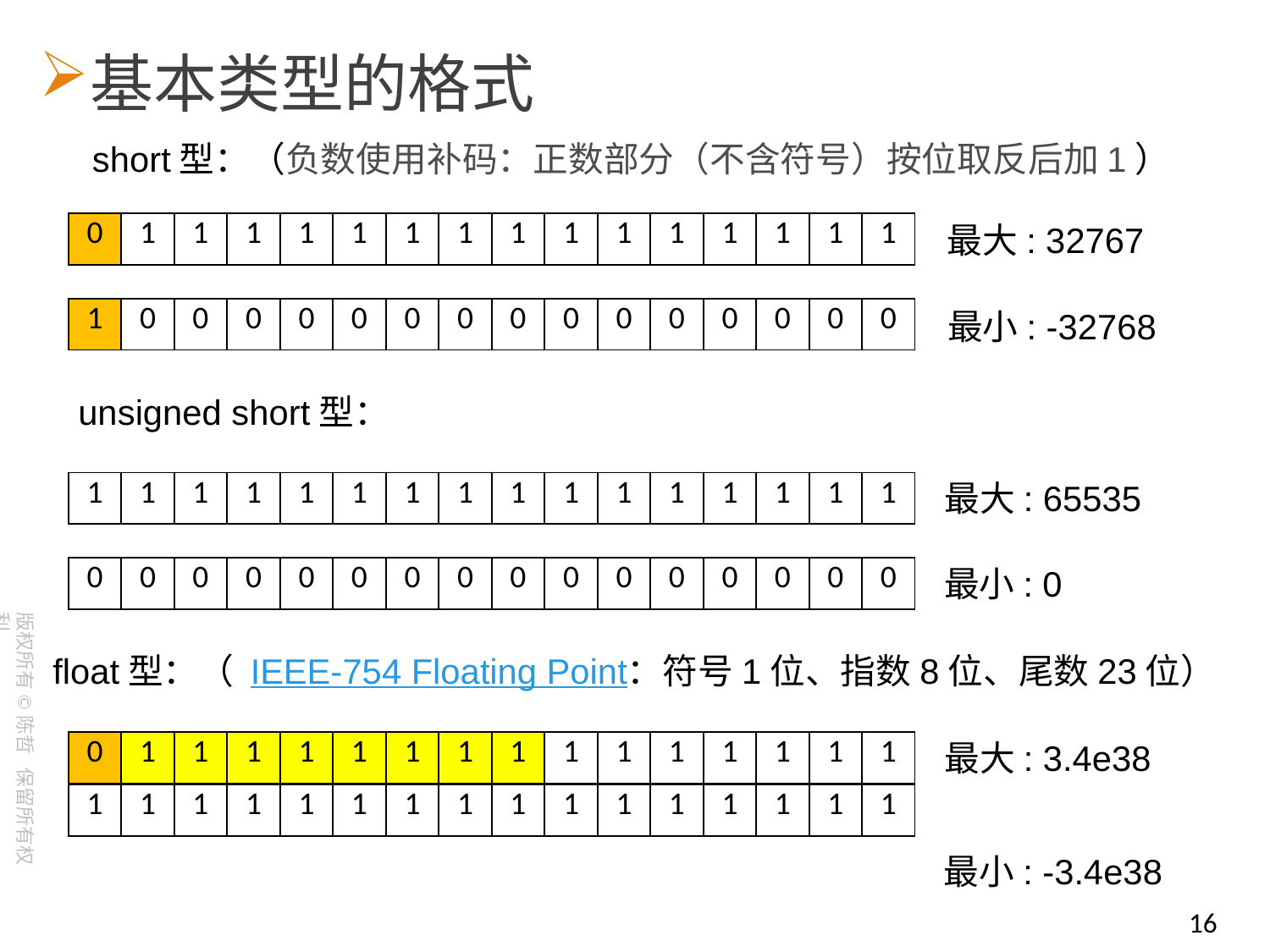

基本类型的格式
short型：（负数使用补码：正数部分（不含符号）按位取反后加1）
最大: 32767
| 0 | 1 | 1 | 1 | 1 | 1 | 1 | 1 | 1 | 1 | 1 | 1 | 1 | 1 | 1 | 1 |
| --- | --- | --- | --- | --- | --- | --- | --- | --- | --- | --- | --- | --- | --- | --- | --- |
| 1 | 0 | 0 | 0 | 0 | 0 | 0 | 0 | 0 | 0 | 0 | 0 | 0 | 0 | 0 | 0 |
| --- | --- | --- | --- | --- | --- | --- | --- | --- | --- | --- | --- | --- | --- | --- | --- |
最小: -32768
unsigned short型：
最大: 65535
| 1 | 1 | 1 | 1 | 1 | 1 | 1 | 1 | 1 | 1 | 1 | 1 | 1 | 1 | 1 | 1 |
| --- | --- | --- | --- | --- | --- | --- | --- | --- | --- | --- | --- | --- | --- | --- | --- |
最小: 0
| 0 | 0 | 0 | 0 | 0 | 0 | 0 | 0 | 0 | 0 | 0 | 0 | 0 | 0 | 0 | 0 |
| --- | --- | --- | --- | --- | --- | --- | --- | --- | --- | --- | --- | --- | --- | --- | --- |
float型：（ IEEE-754 Floating Point：符号1位、指数8位、尾数23位）
最大: 3.4e38
| 0 | 1 | 1 | 1 | 1 | 1 | 1 | 1 | 1 | 1 | 1 | 1 | 1 | 1 | 1 | 1 |
| --- | --- | --- | --- | --- | --- | --- | --- | --- | --- | --- | --- | --- | --- | --- | --- |
| 1 | 1 | 1 | 1 | 1 | 1 | 1 | 1 | 1 | 1 | 1 | 1 | 1 | 1 | 1 | 1 |
| --- | --- | --- | --- | --- | --- | --- | --- | --- | --- | --- | --- | --- | --- | --- | --- |
最小: -3.4e38
16